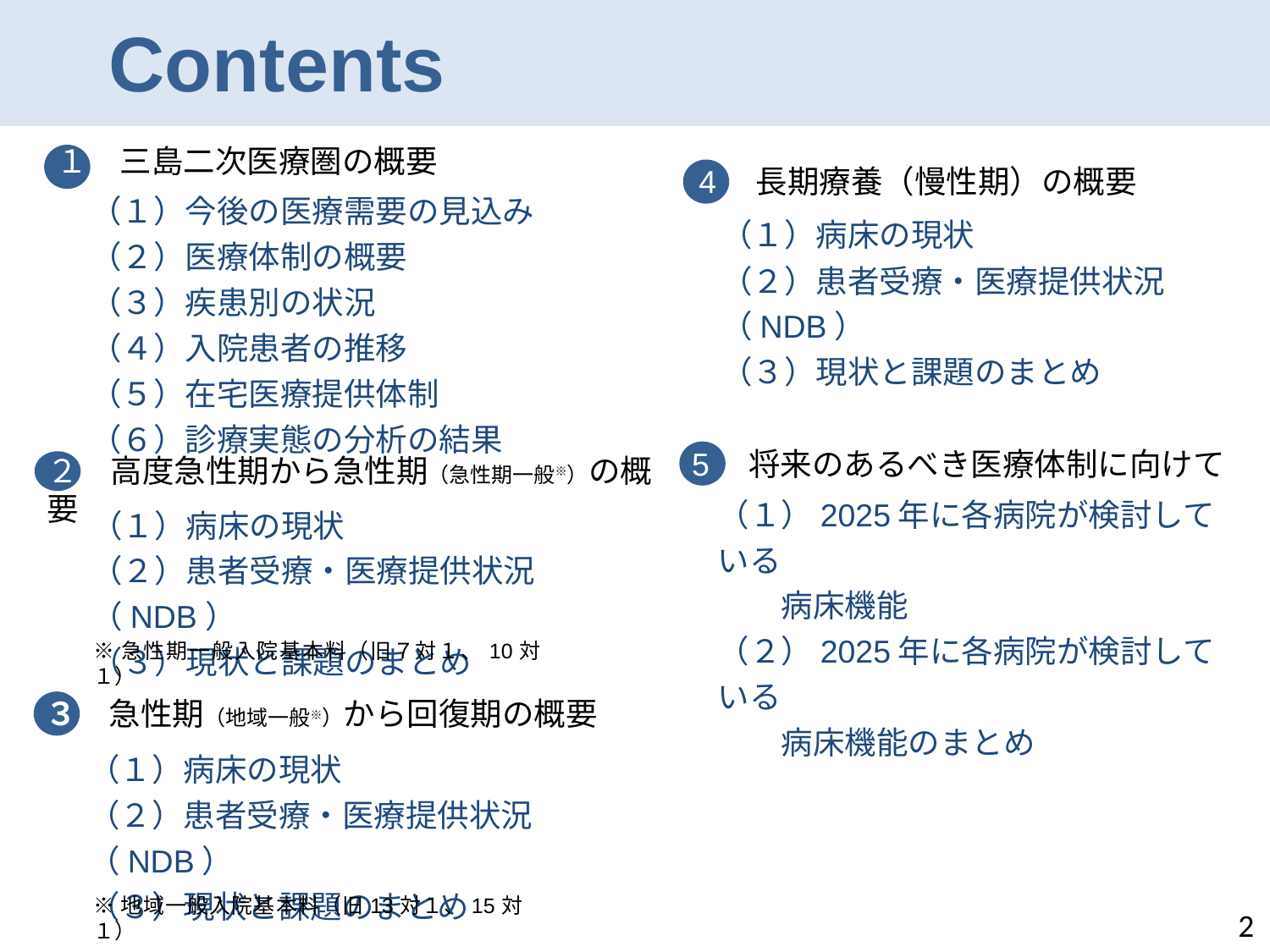

Contents
１　三島二次医療圏の概要

4　長期療養（慢性期）の概要

（１）今後の医療需要の見込み
（２）医療体制の概要
（３）疾患別の状況
（４）入院患者の推移
（５）在宅医療提供体制
（６）診療実態の分析の結果
（１）病床の現状
（２）患者受療・医療提供状況（NDB）
（３）現状と課題のまとめ
5　将来のあるべき医療体制に向けて

２　高度急性期から急性期（急性期一般※）の概要

（１）2025年に各病院が検討している
　　病床機能
（２）2025年に各病院が検討している
　　病床機能のまとめ

（１）病床の現状
（２）患者受療・医療提供状況（NDB）
（３）現状と課題のまとめ
※急性期一般入院基本料（旧７対１、10対１）
３　急性期（地域一般※）から回復期の概要

（１）病床の現状
（２）患者受療・医療提供状況（NDB）
（３）現状と課題のまとめ
※地域一般入院基本料（旧13対１、15対１）
2